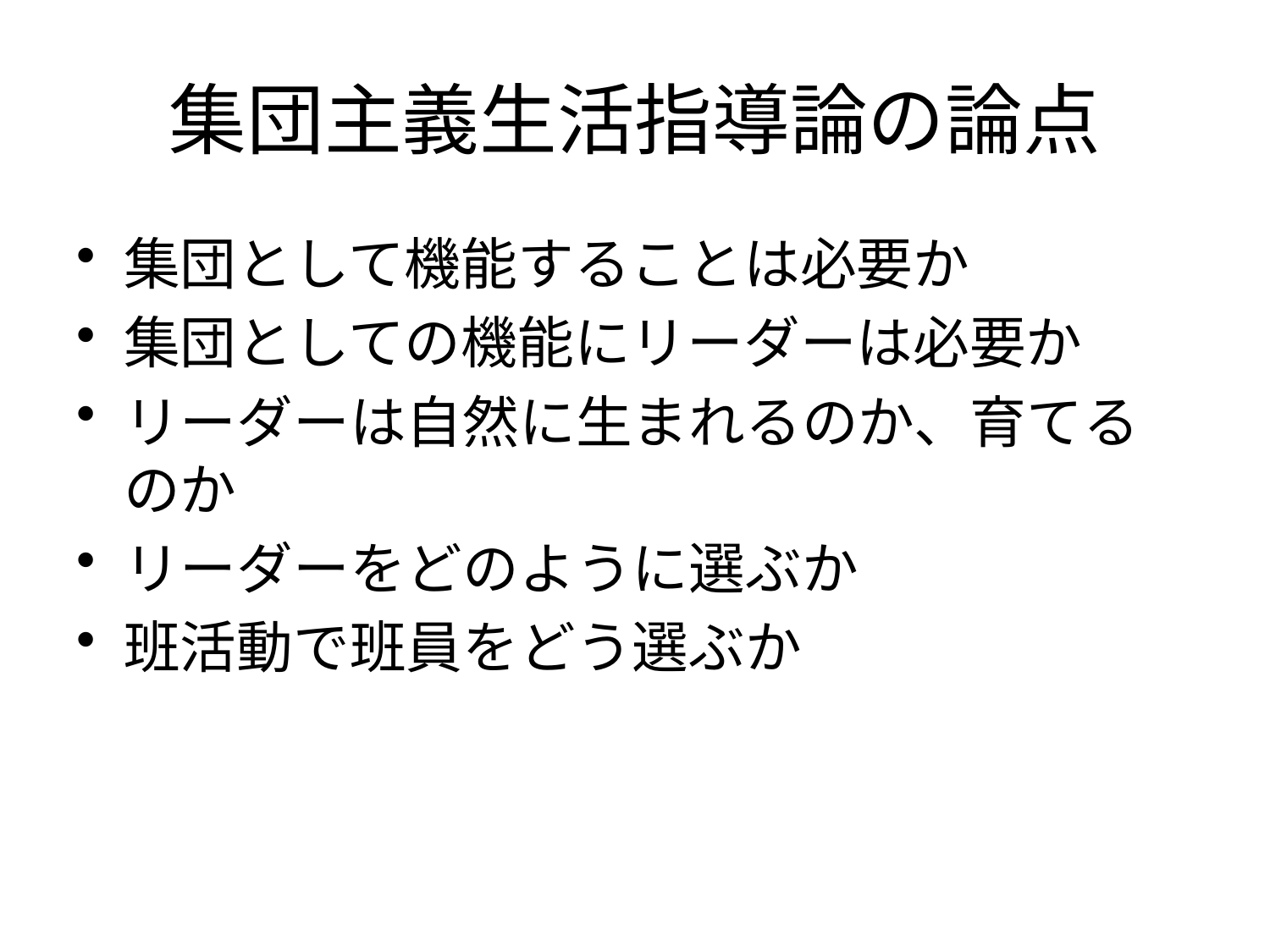

# 集団主義生活指導論の論点
集団として機能することは必要か
集団としての機能にリーダーは必要か
リーダーは自然に生まれるのか、育てるのか
リーダーをどのように選ぶか
班活動で班員をどう選ぶか